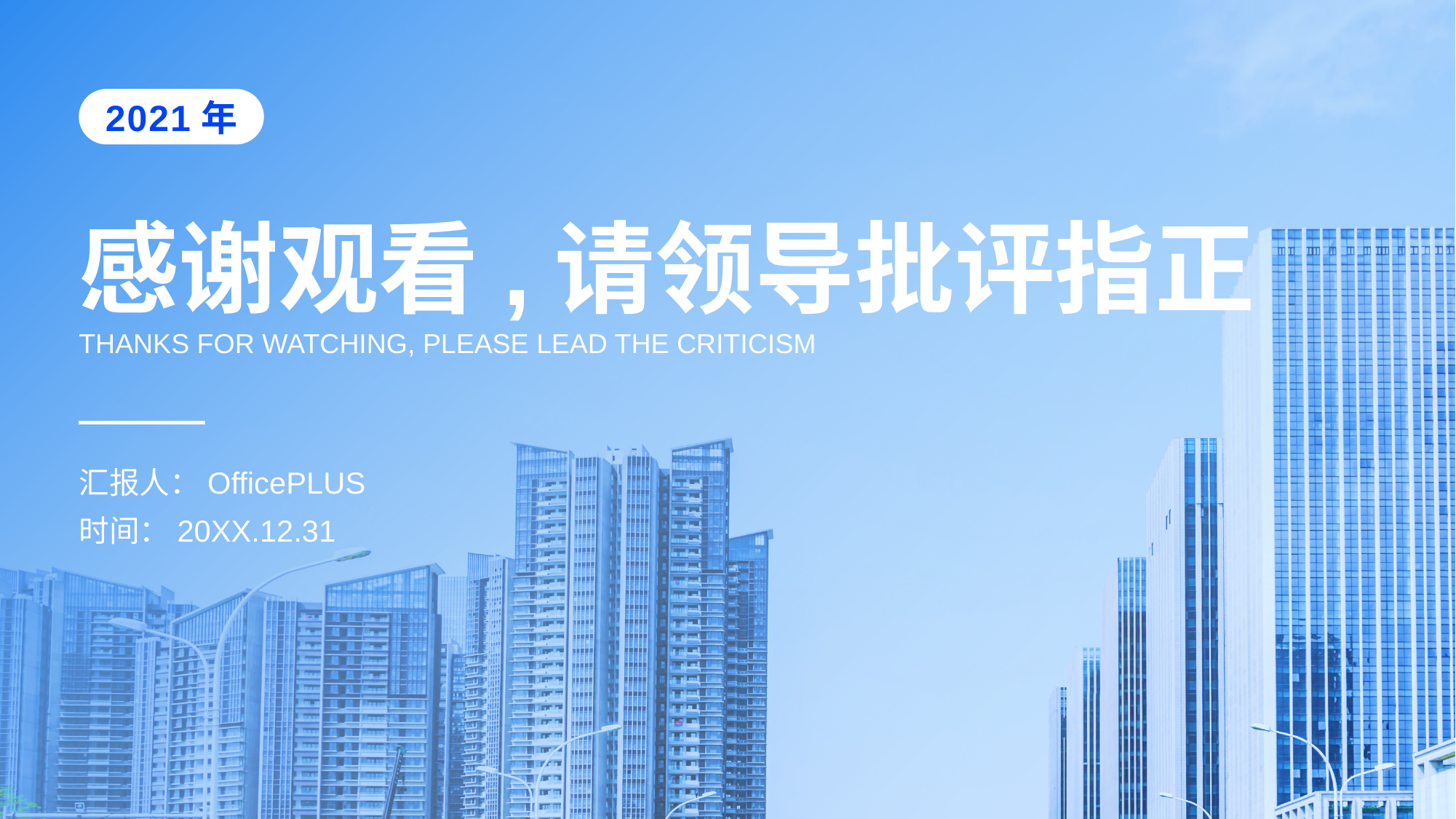

2021年
感谢观看,请领导批评指正
THANKS FOR WATCHING, PLEASE LEAD THE CRITICISM
汇报人：OfficePLUS
时间：20XX.12.31